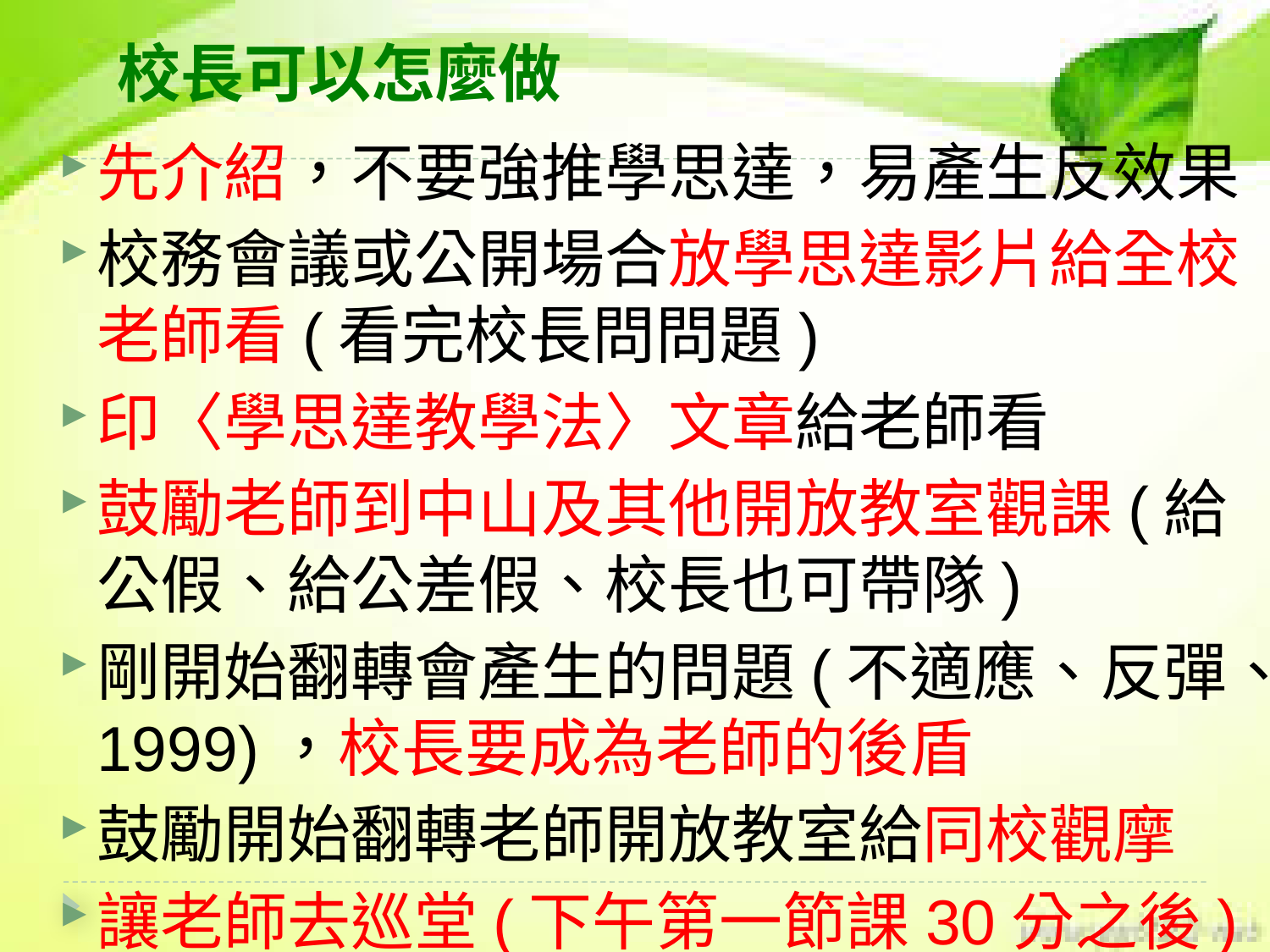

校長可以怎麼做

先介紹，不要強推學思達，易產生反效果
校務會議或公開場合放學思達影片給全校老師看(看完校長問問題)
印〈學思達教學法〉文章給老師看
鼓勵老師到中山及其他開放教室觀課(給公假、給公差假、校長也可帶隊)
剛開始翻轉會產生的問題(不適應、反彈、1999)，校長要成為老師的後盾
鼓勵開始翻轉老師開放教室給同校觀摩
讓老師去巡堂(下午第一節課30分之後)